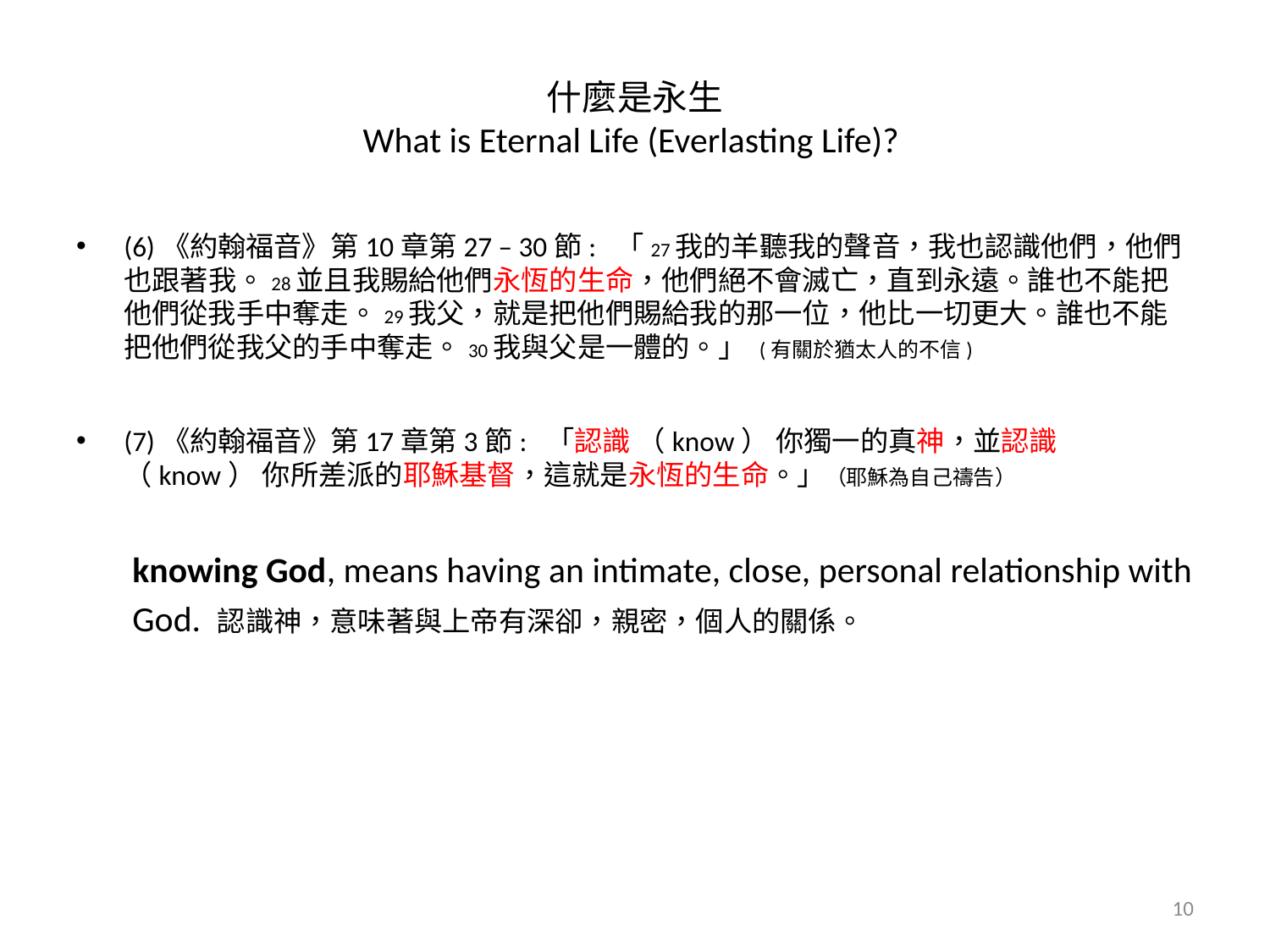

# 什麼是永生 What is Eternal Life (Everlasting Life)?
(6)《約翰福音》第10章第27 – 30節:  「27我的羊聽我的聲音，我也認識他們，他們也跟著我。28並且我賜給他們永恆的生命，他們絕不會滅亡，直到永遠。誰也不能把他們從我手中奪走。29我父，就是把他們賜給我的那一位，他比一切更大。誰也不能把他們從我父的手中奪走。30我與父是一體的。」 (有關於猶太人的不信)

(7)《約翰福音》第17章第3節:  「認識 （know） 你獨一的真神，並認識 （know） 你所差派的耶穌基督，這就是永恆的生命。」（耶穌為自己禱告）

       knowing God, means having an intimate, close, personal relationship with
       God. 認識神，意味著與上帝有深卻，親密，個人的關係。
10